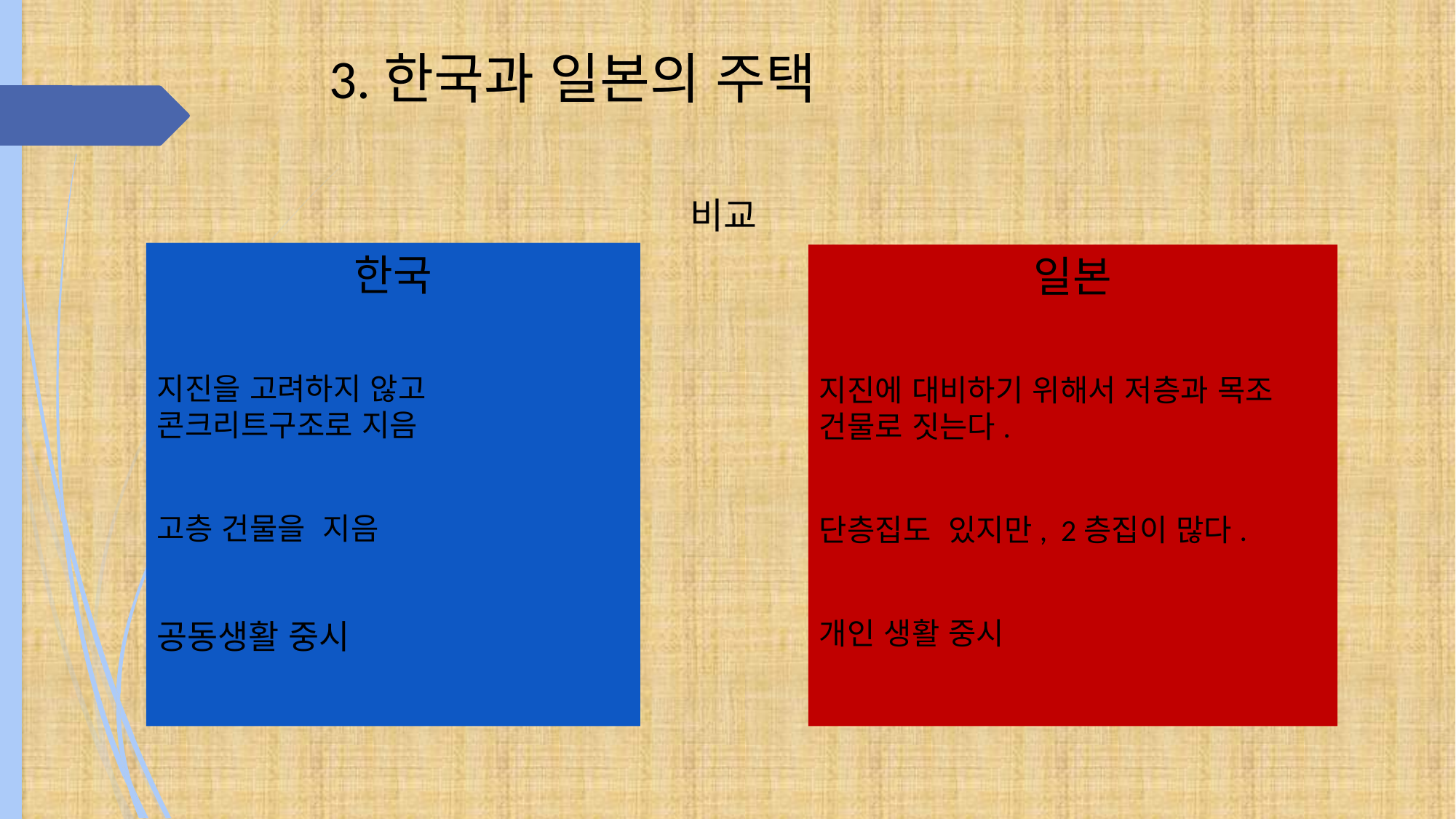

# 3.한국과 일본의 주택
비교
한국

지진을 고려하지 않고 콘크리트구조로 지음

고층 건물을  지음

공동생활 중시
일본

지진에 대비하기 위해서 저층과 목조 건물로 짓는다.

단층집도  있지만,  2층집이 많다.

개인 생활 중시